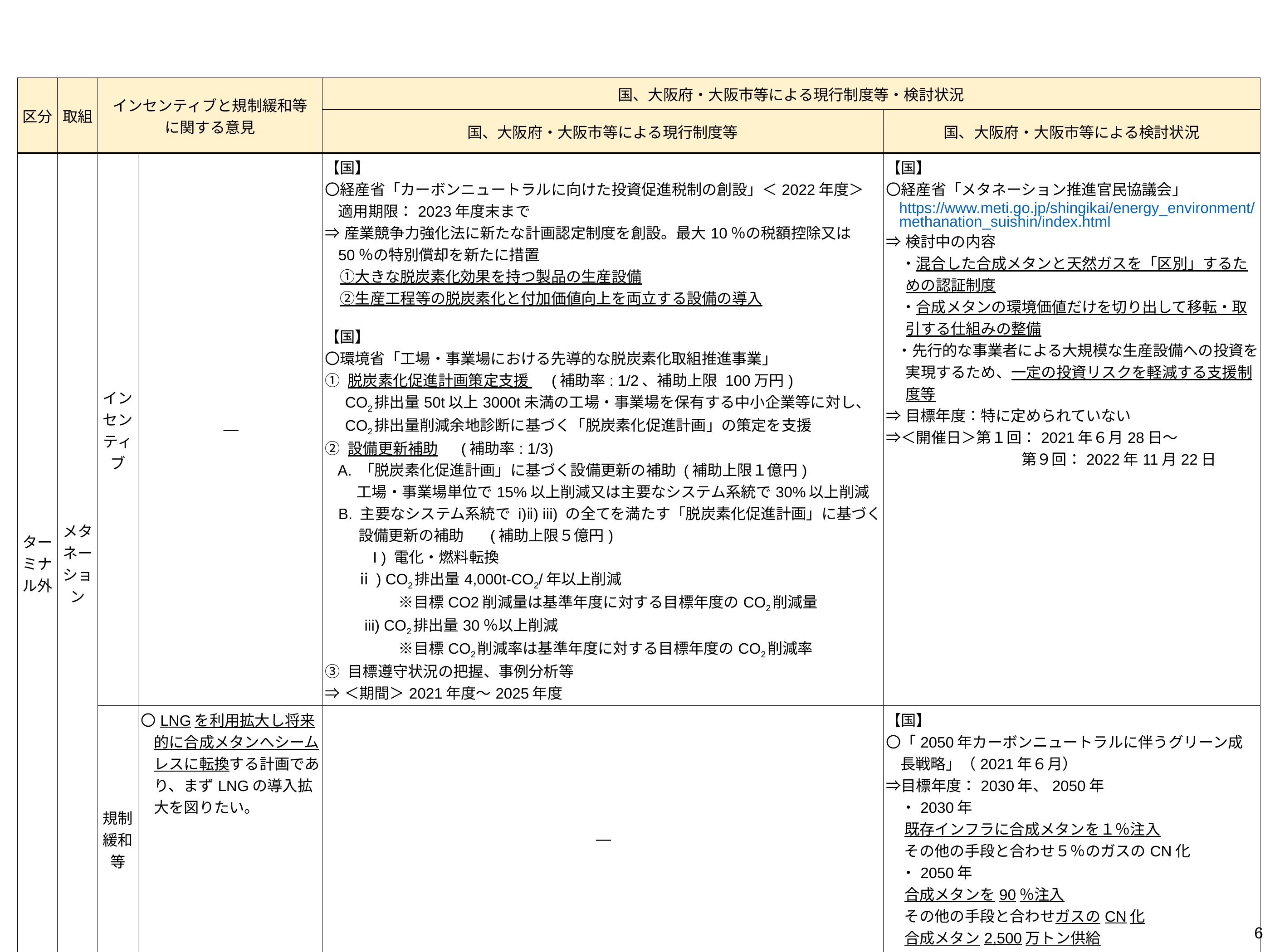

| 区分 | 取組 | インセンティブと規制緩和等 に関する意見 |  | 国、大阪府・大阪市等による現行制度等・検討状況 |  |
| --- | --- | --- | --- | --- | --- |
|  |  |  |  | 国、大阪府・大阪市等による現行制度等 | 国、大阪府・大阪市等による検討状況 |
| ターミナル外 | メタネーション | インセンティブ | — | 【国】 〇経産省「カーボンニュートラルに向けた投資促進税制の創設」＜2022年度＞ 適用期限：2023年度末まで ⇒産業競争力強化法に新たな計画認定制度を創設。最大10％の税額控除又は50％の特別償却を新たに措置 　①大きな脱炭素化効果を持つ製品の生産設備 　②生産工程等の脱炭素化と付加価値向上を両立する設備の導入 【国】 〇環境省「工場・事業場における先導的な脱炭素化取組推進事業」 ① 脱炭素化促進計画策定支援 　(補助率: 1/2、補助上限 100万円) CO2排出量50t以上3000t未満の工場・事業場を保有する中小企業等に対し、CO2排出量削減余地診断に基づく「脱炭素化促進計画」の策定を支援 ② 設備更新補助 　(補助率: 1/3) A. 「脱炭素化促進計画」に基づく設備更新の補助 (補助上限１億円) 工場・事業場単位で15%以上削減又は主要なシステム系統で30%以上削減 B. 主要なシステム系統で i)ⅱ) iii) の全てを満たす「脱炭素化促進計画」に基づく設備更新の補助　 (補助上限５億円) 　　I ) 電化・燃料転換 　 ⅱ) CO2排出量4,000t-CO2/年以上削減 　　　　※目標CO2削減量は基準年度に対する目標年度のCO2削減量 　 iii) CO2排出量30％以上削減 　　　　※目標CO2削減率は基準年度に対する目標年度のCO2削減率 ③ 目標遵守状況の把握、事例分析等 ⇒＜期間＞2021年度～2025年度 | 【国】 〇経産省「メタネーション推進官民協議会」 https://www.meti.go.jp/shingikai/energy\_environment/methanation\_suishin/index.html ⇒検討中の内容 　・混合した合成メタンと天然ガスを「区別」するための認証制度 　・合成メタンの環境価値だけを切り出して移転・取引する仕組みの整備 ・先行的な事業者による大規模な生産設備への投資を実現するため、一定の投資リスクを軽減する支援制度等 ⇒目標年度：特に定められていない ⇒＜開催日＞第１回：2021年６月28日～ 　　　　　　　　　第９回：2022年11月22日 |
|  |  | 規制緩和等 | 〇LNGを利用拡大し将来的に合成メタンへシームレスに転換する計画であり、まずLNGの導入拡大を図りたい。 | — | 【国】 〇「2050年カーボンニュートラルに伴うグリーン成 長戦略」（2021年６月） ⇒目標年度：2030年、2050年 　・2030年 　 既存インフラに合成メタンを１％注入 　 その他の手段と合わせ５％のガスのCN化 　・2050年 　 合成メタンを90％注入 　 その他の手段と合わせガスのCN化 　 合成メタン2,500万トン供給 　 現在 のLNG価格(40～50円/Nm3)と同水準 |
6